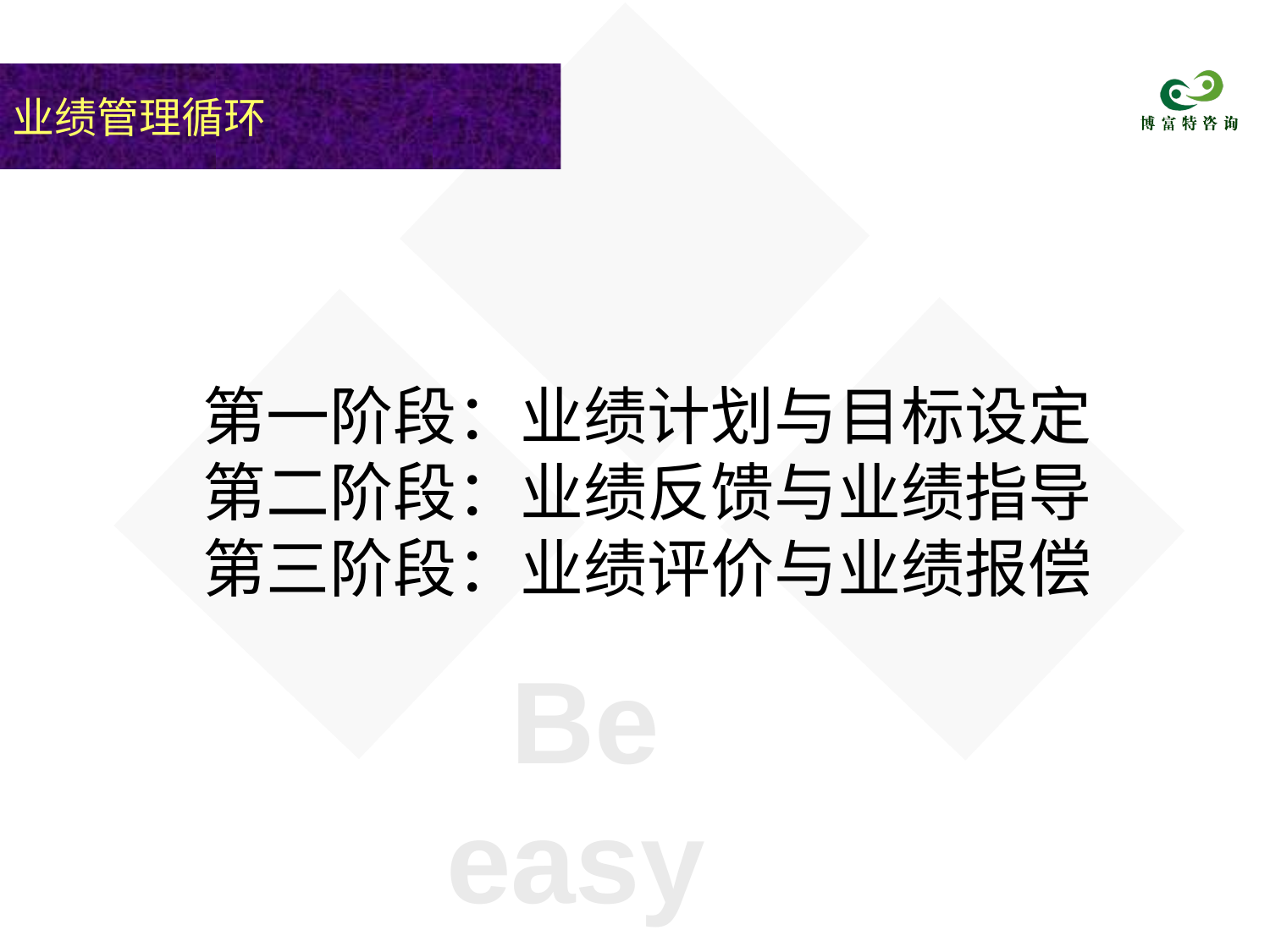

业绩管理循环
第一阶段：业绩计划与目标设定
第二阶段：业绩反馈与业绩指导
第三阶段：业绩评价与业绩报偿